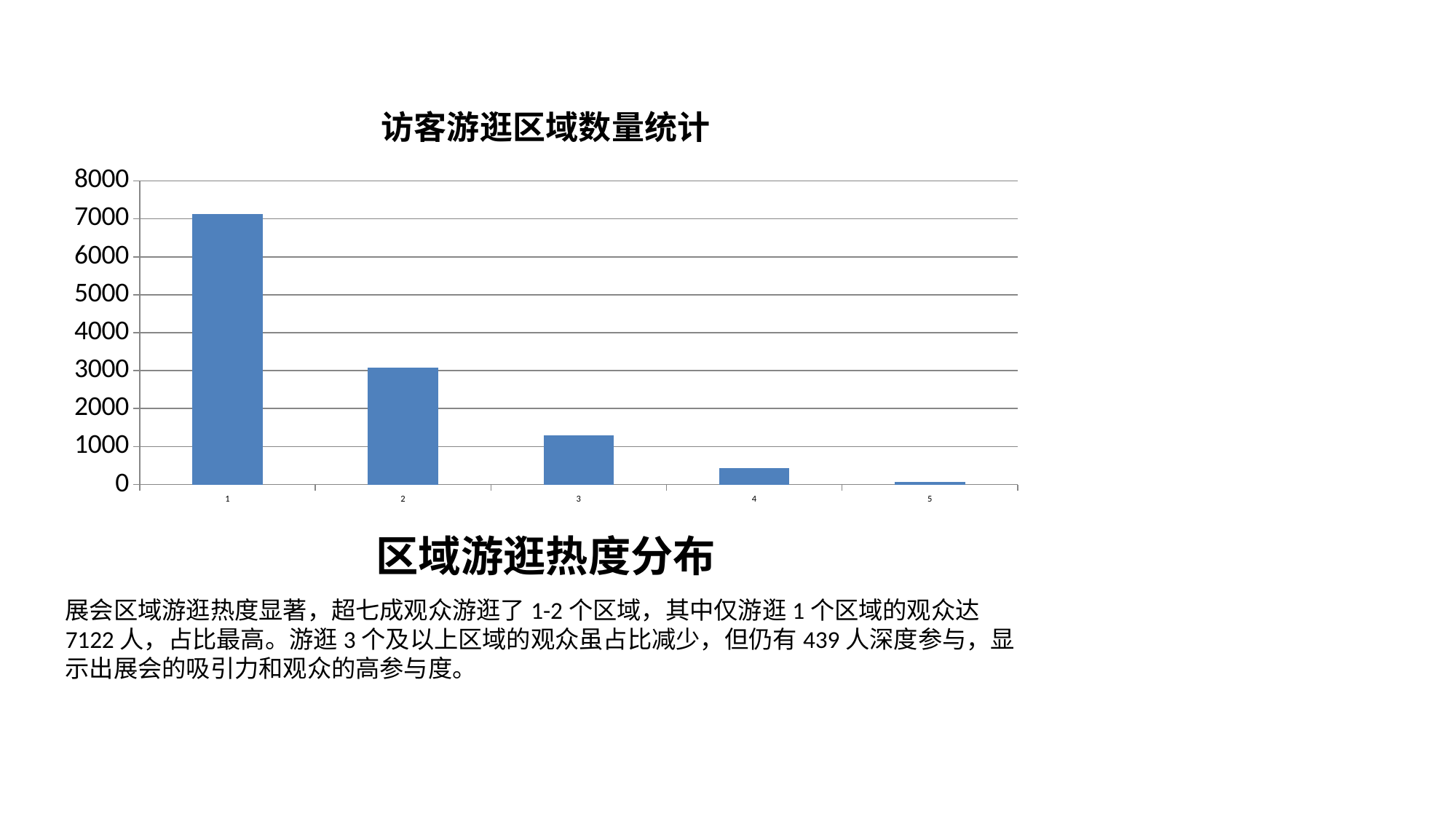

### Chart: 访客游逛区域数量统计

| Category | 访问次数 |
|---|---|
| 1 | 7122.0 |
| 2 | 3089.0 |
| 3 | 1288.0 |
| 4 | 439.0 |
| 5 | 72.0 |
区域游逛热度分布
展会区域游逛热度显著，超七成观众游逛了1-2个区域，其中仅游逛1个区域的观众达7122人，占比最高。游逛3个及以上区域的观众虽占比减少，但仍有439人深度参与，显示出展会的吸引力和观众的高参与度。